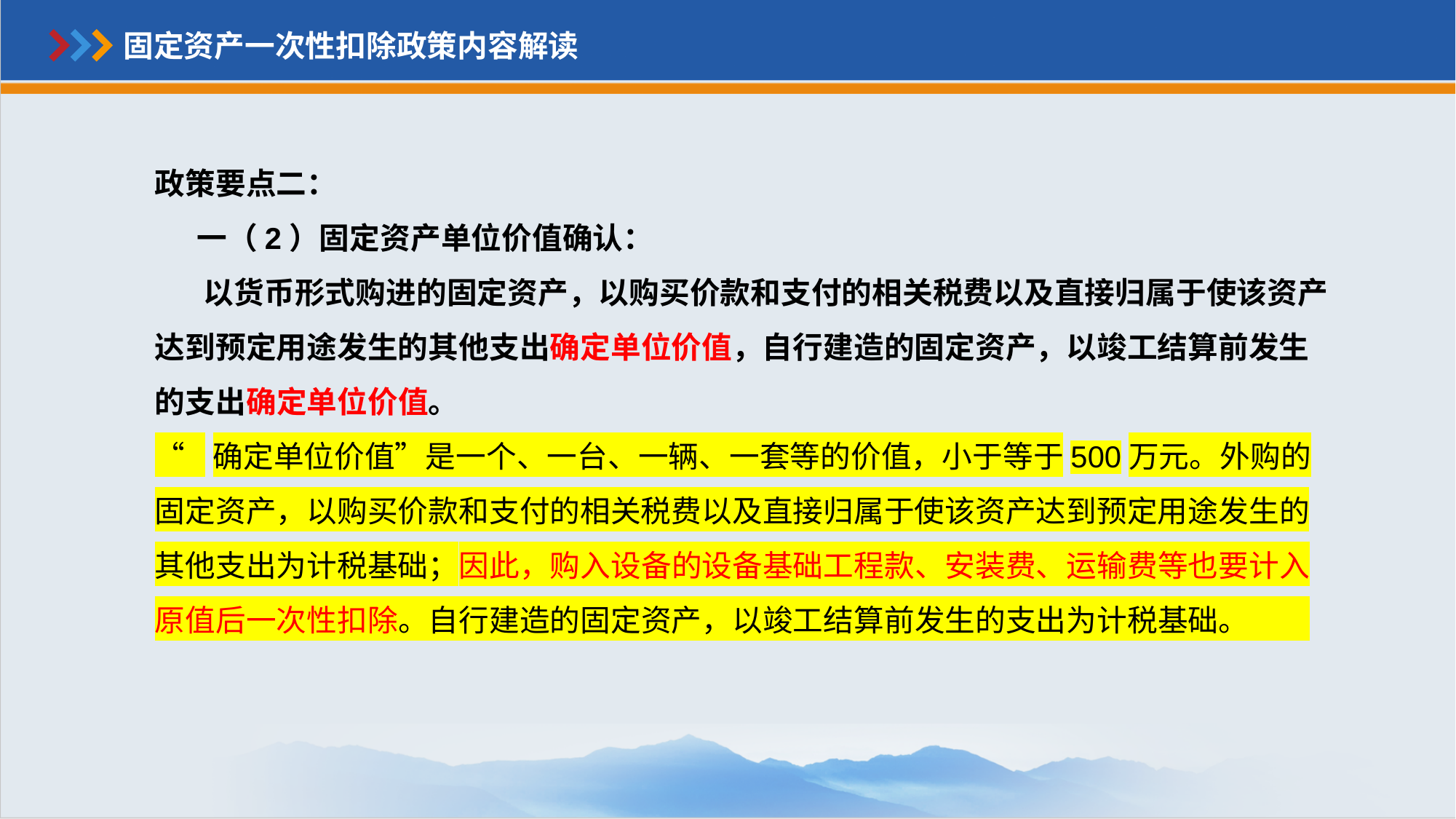

固定资产一次性扣除政策内容解读

政策要点二：
     一（2）固定资产单位价值确认：
      以货币形式购进的固定资产，以购买价款和支付的相关税费以及直接归属于使该资产达到预定用途发生的其他支出确定单位价值，自行建造的固定资产，以竣工结算前发生的支出确定单位价值。
“   确定单位价值”是一个、一台、一辆、一套等的价值，小于等于500万元。外购的固定资产，以购买价款和支付的相关税费以及直接归属于使该资产达到预定用途发生的其他支出为计税基础；因此，购入设备的设备基础工程款、安装费、运输费等也要计入原值后一次性扣除。自行建造的固定资产，以竣工结算前发生的支出为计税基础。